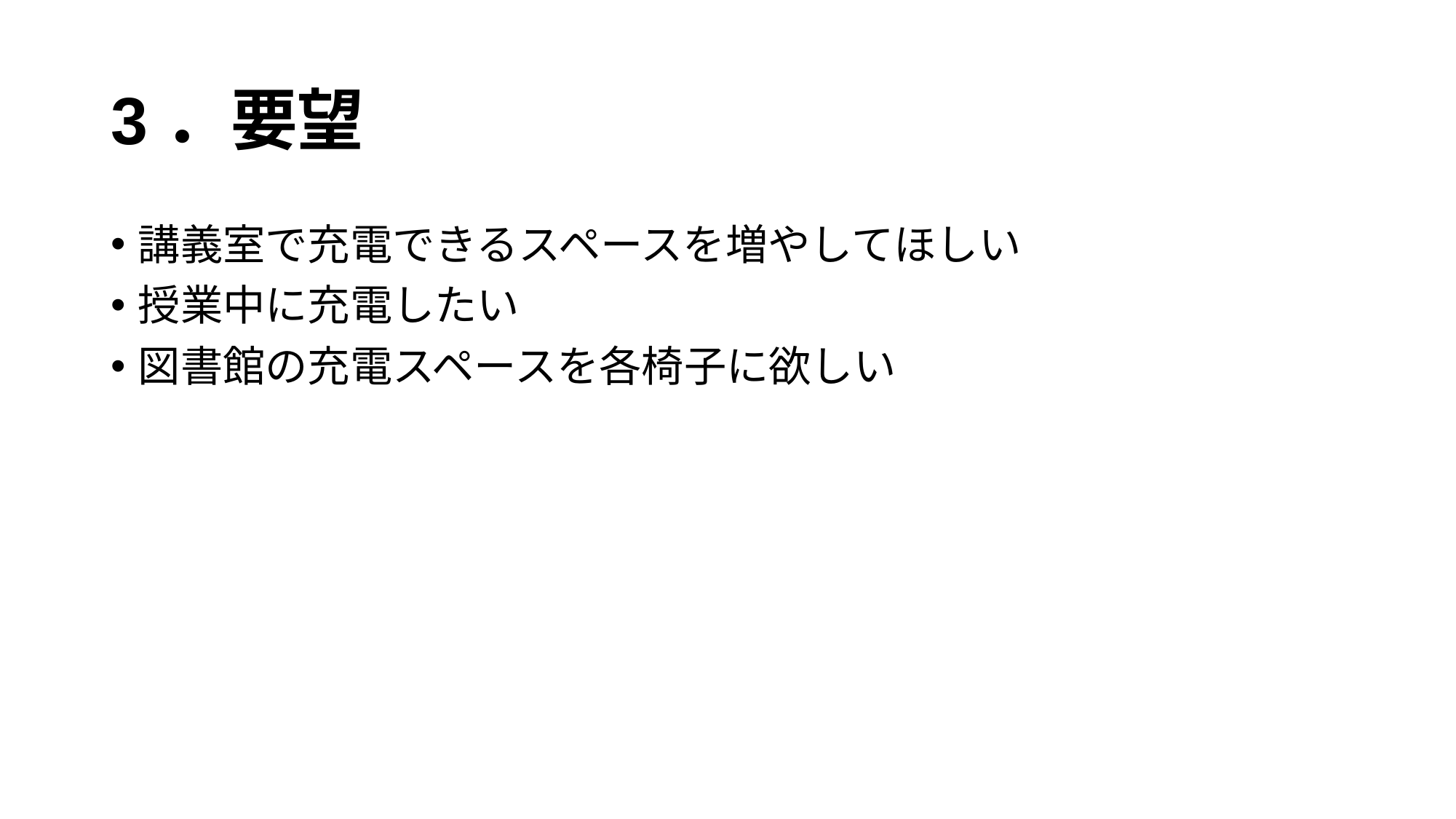

# 3．要望
講義室で充電できるスペースを増やしてほしい
授業中に充電したい
図書館の充電スペースを各椅子に欲しい